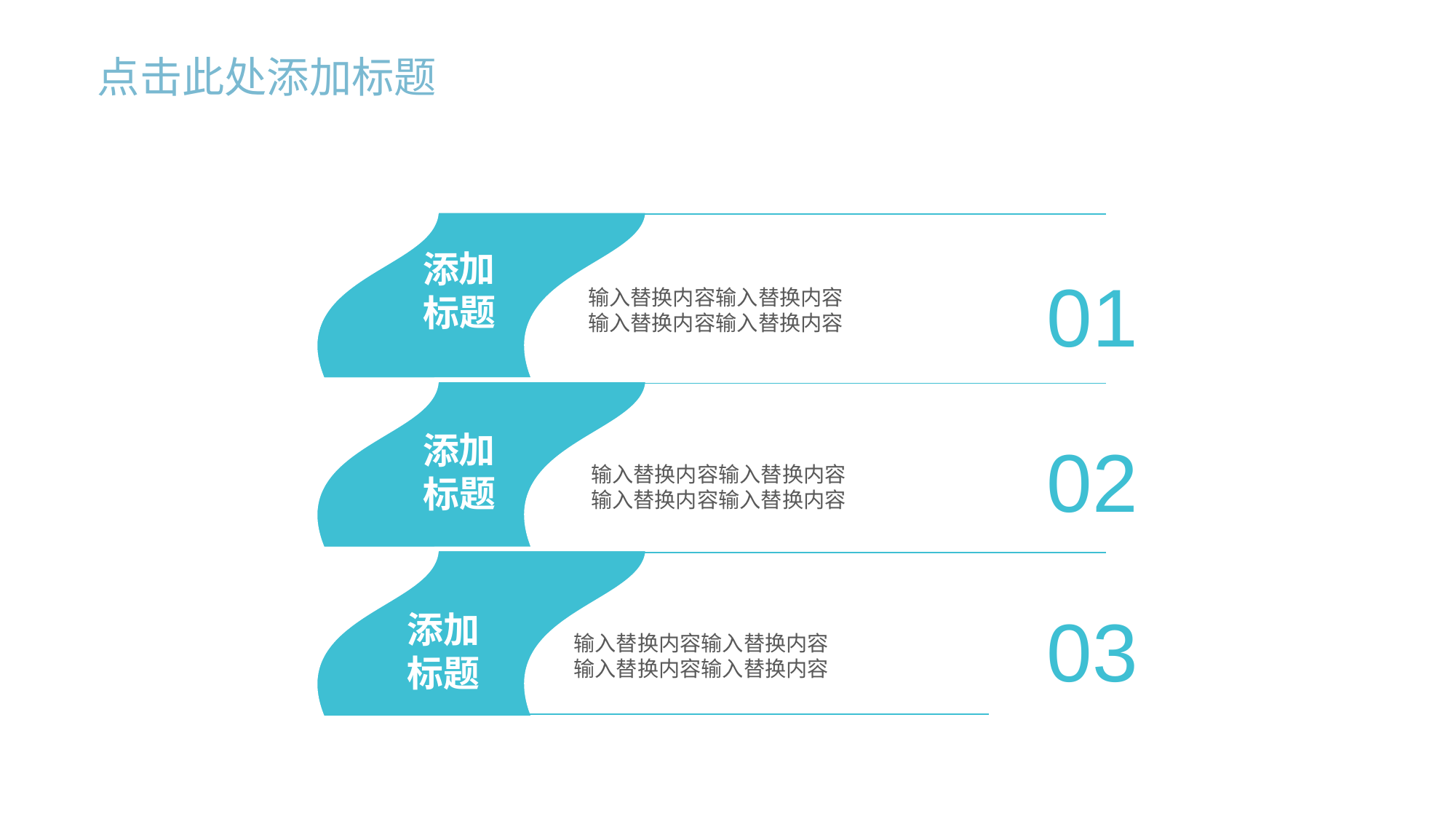

点击此处添加标题

添加
标题
01
输入替换内容输入替换内容
输入替换内容输入替换内容

添加
标题
02
输入替换内容输入替换内容
输入替换内容输入替换内容

03
添加
标题
输入替换内容输入替换内容
输入替换内容输入替换内容